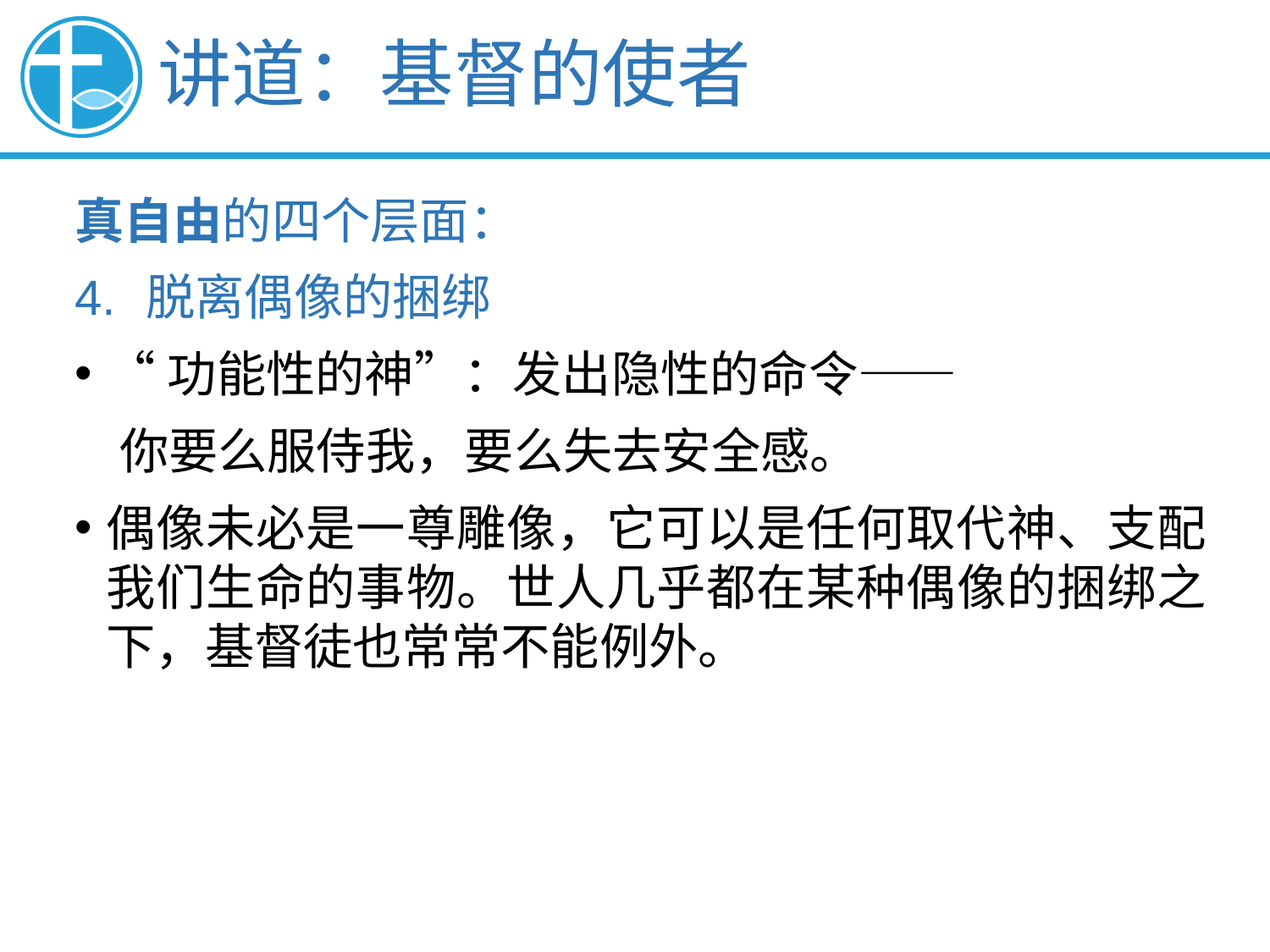

讲道：基督的使者
真自由的四个层面：
脱离偶像的捆绑
“功能性的神”：发出隐性的命令——
   你要么服侍我，要么失去安全感。
偶像未必是一尊雕像，它可以是任何取代神、支配我们生命的事物。世人几乎都在某种偶像的捆绑之下，基督徒也常常不能例外。